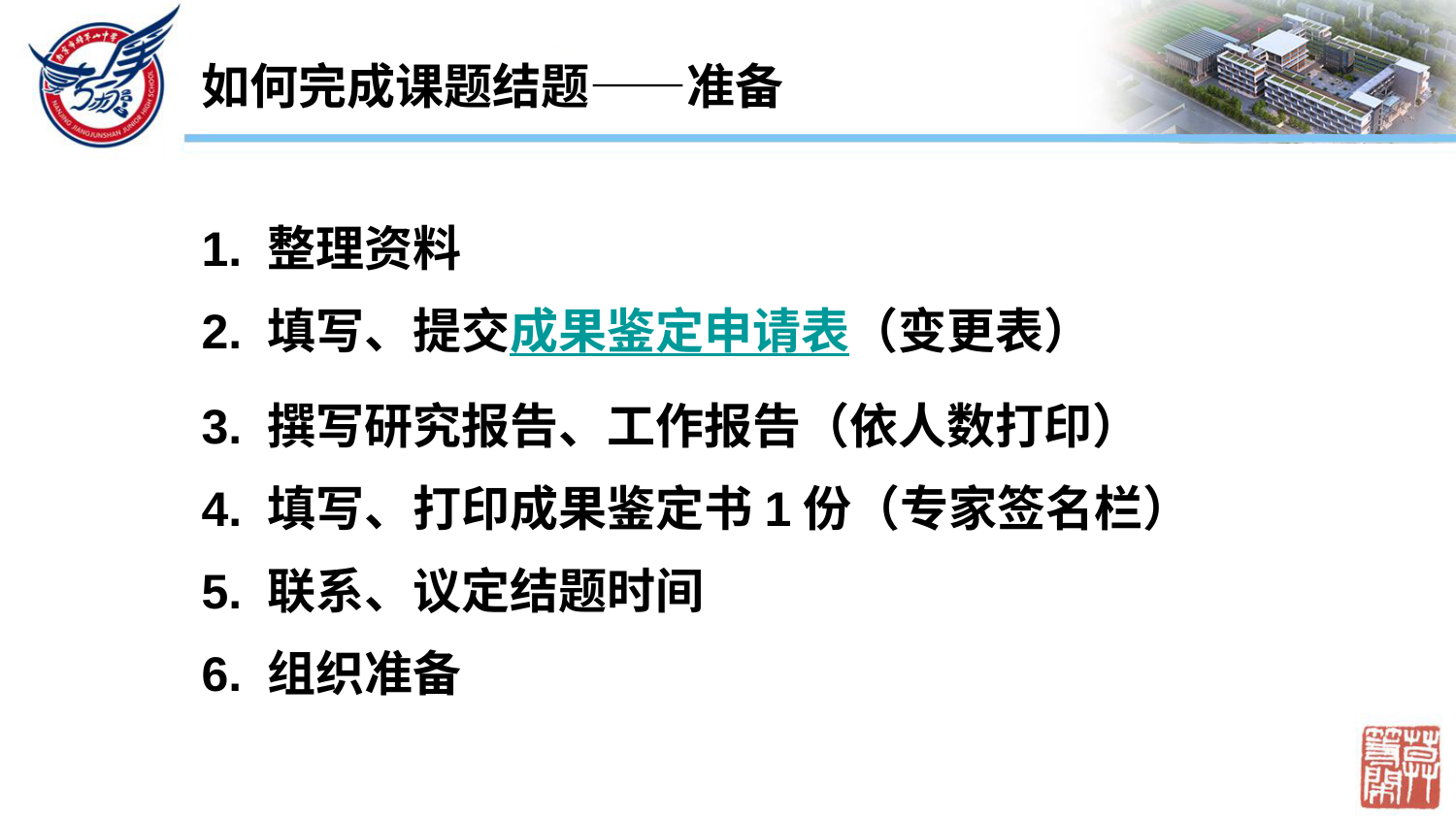

如何完成课题结题——准备
1. 整理资料
2. 填写、提交成果鉴定申请表（变更表）
3. 撰写研究报告、工作报告（依人数打印）
4. 填写、打印成果鉴定书1份（专家签名栏）
5. 联系、议定结题时间
6. 组织准备